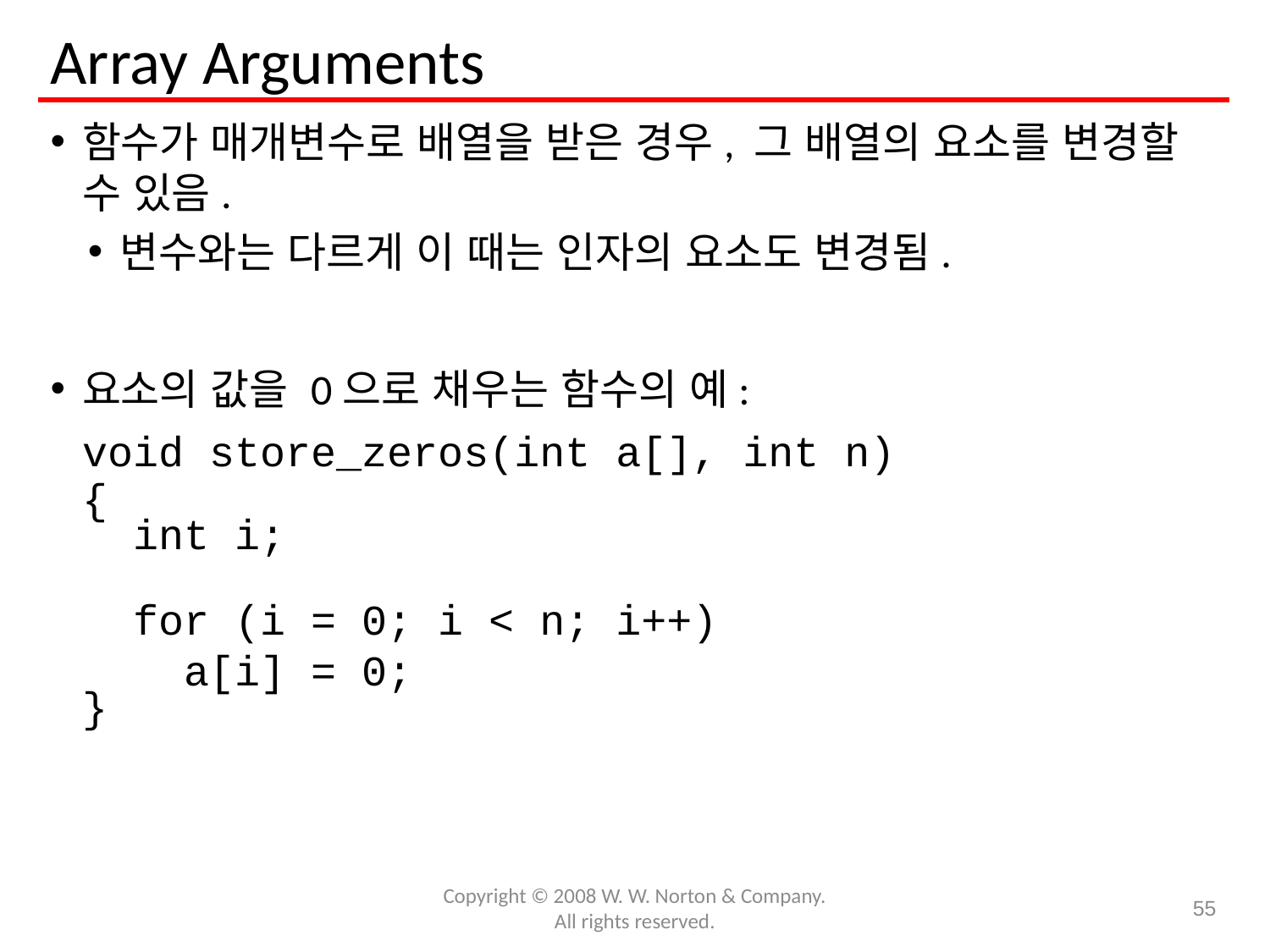

# Array Arguments
함수가 매개변수로 배열을 받은 경우, 그 배열의 요소를 변경할 수 있음.
변수와는 다르게 이 때는 인자의 요소도 변경됨.

요소의 값을 0으로 채우는 함수의 예:
	void store_zeros(int a[], int n)
	{
	  int i;

	  for (i = 0; i < n; i++)
	    a[i] = 0;
	}
Copyright © 2008 W. W. Norton & Company.
All rights reserved.
55